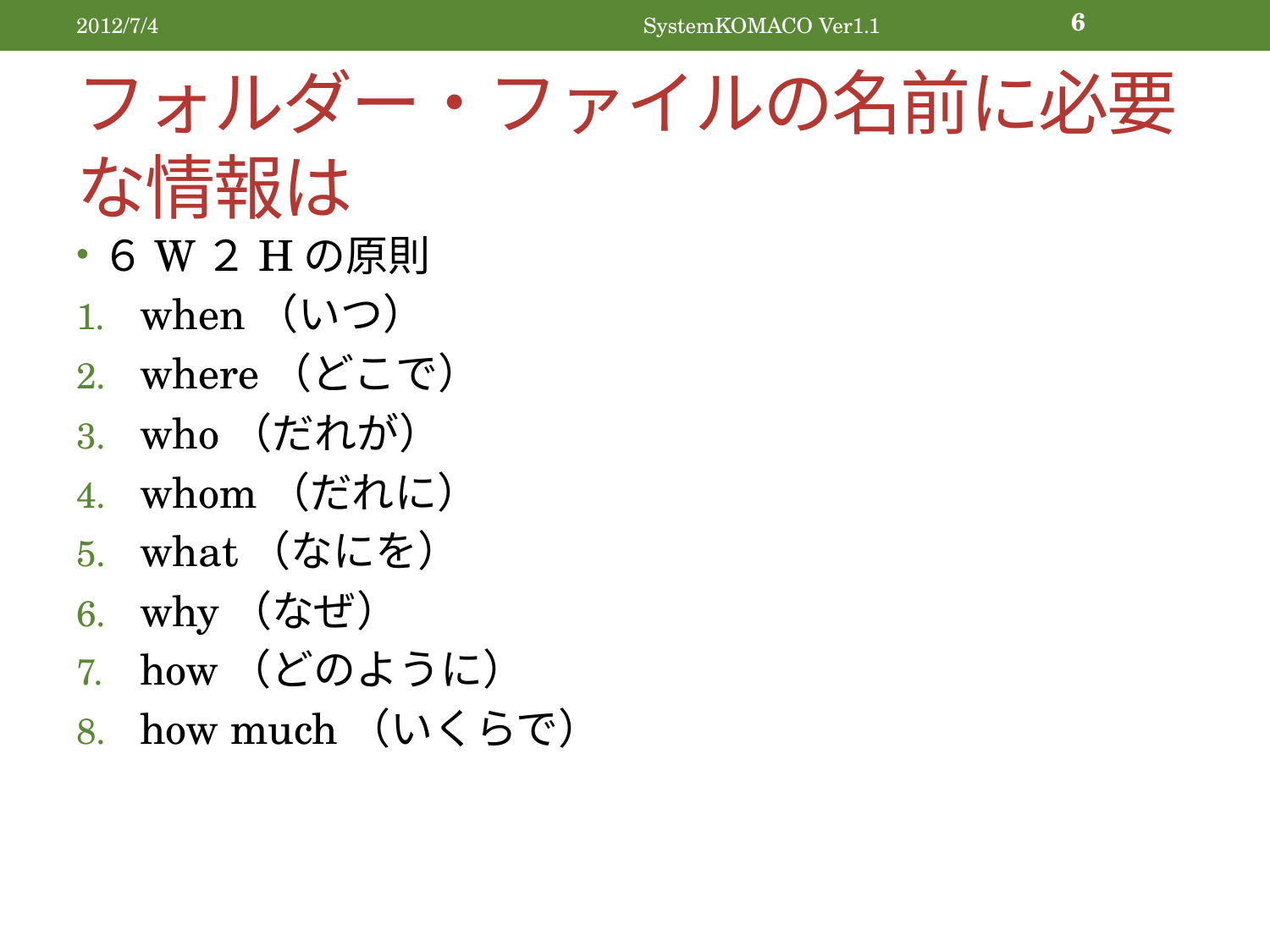

2012/7/4
SystemKOMACO Ver1.1
6
# フォルダー・ファイルの名前に必要な情報は
６W２Hの原則
when（いつ）
where（どこで）
who（だれが）
whom（だれに）
what（なにを）
why（なぜ）
how（どのように）
how much（いくらで）